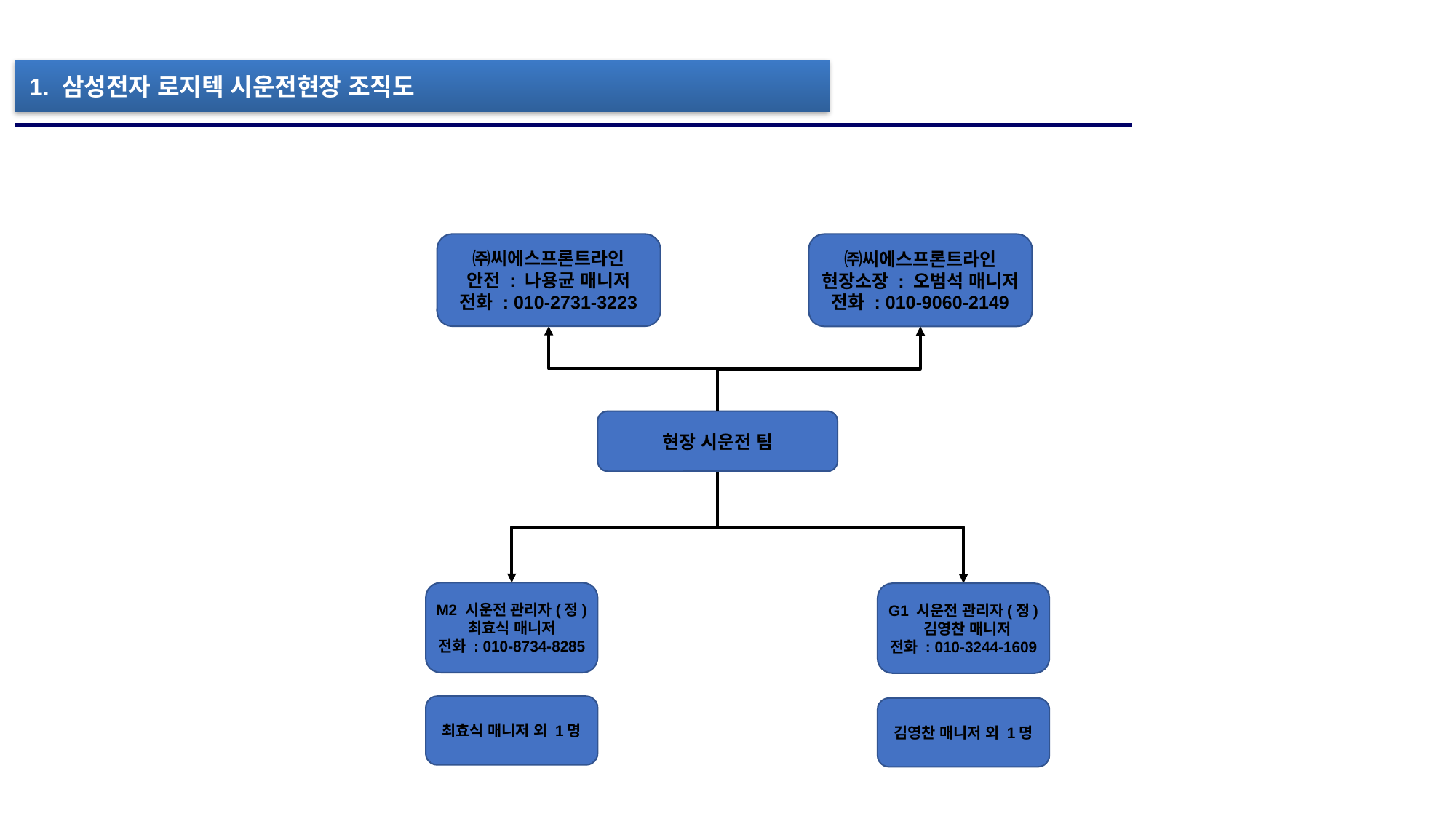

1. 삼성전자 로지텍 시운전현장 조직도
㈜씨에스프론트라인
안전 : 나용균 매니저
전화 : 010-2731-3223
㈜씨에스프론트라인
현장소장 : 오범석 매니저
전화 : 010-9060-2149
현장 시운전 팀
M2 시운전 관리자(정)
최효식 매니저
전화 : 010-8734-8285
G1 시운전 관리자(정)
 김영찬 매니저
전화 : 010-3244-1609
최효식 매니저 외 1명
김영찬 매니저 외 1명